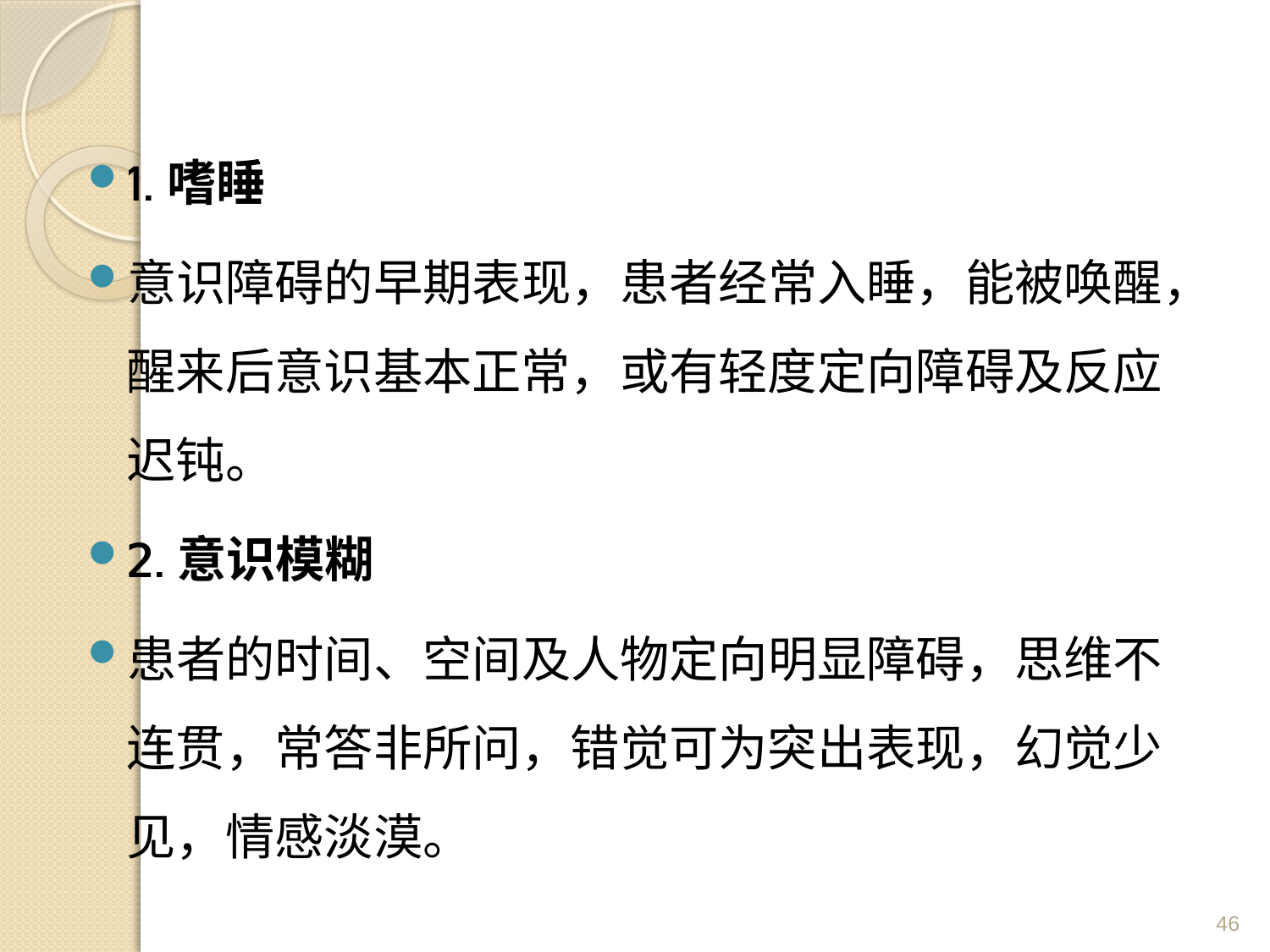

#
1.嗜睡
意识障碍的早期表现，患者经常入睡，能被唤醒，醒来后意识基本正常，或有轻度定向障碍及反应迟钝。
2.意识模糊
患者的时间、空间及人物定向明显障碍，思维不连贯，常答非所问，错觉可为突出表现，幻觉少见，情感淡漠。
46